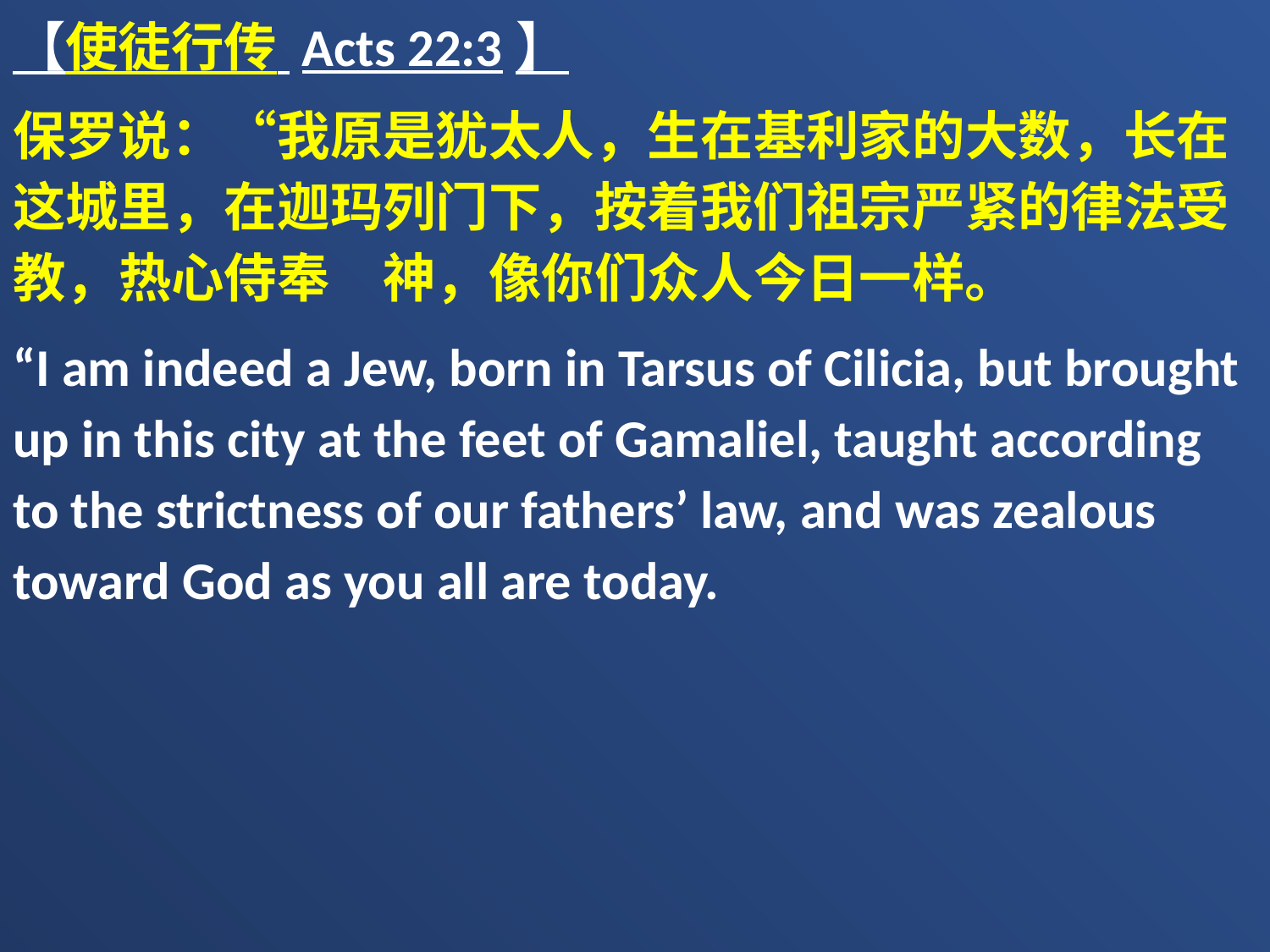

【使徒行传 Acts 22:3】
保罗说：“我原是犹太人，生在基利家的大数，长在这城里，在迦玛列门下，按着我们祖宗严紧的律法受教，热心侍奉　神，像你们众人今日一样。
“I am indeed a Jew, born in Tarsus of Cilicia, but brought up in this city at the feet of Gamaliel, taught according to the strictness of our fathers’ law, and was zealous toward God as you all are today.